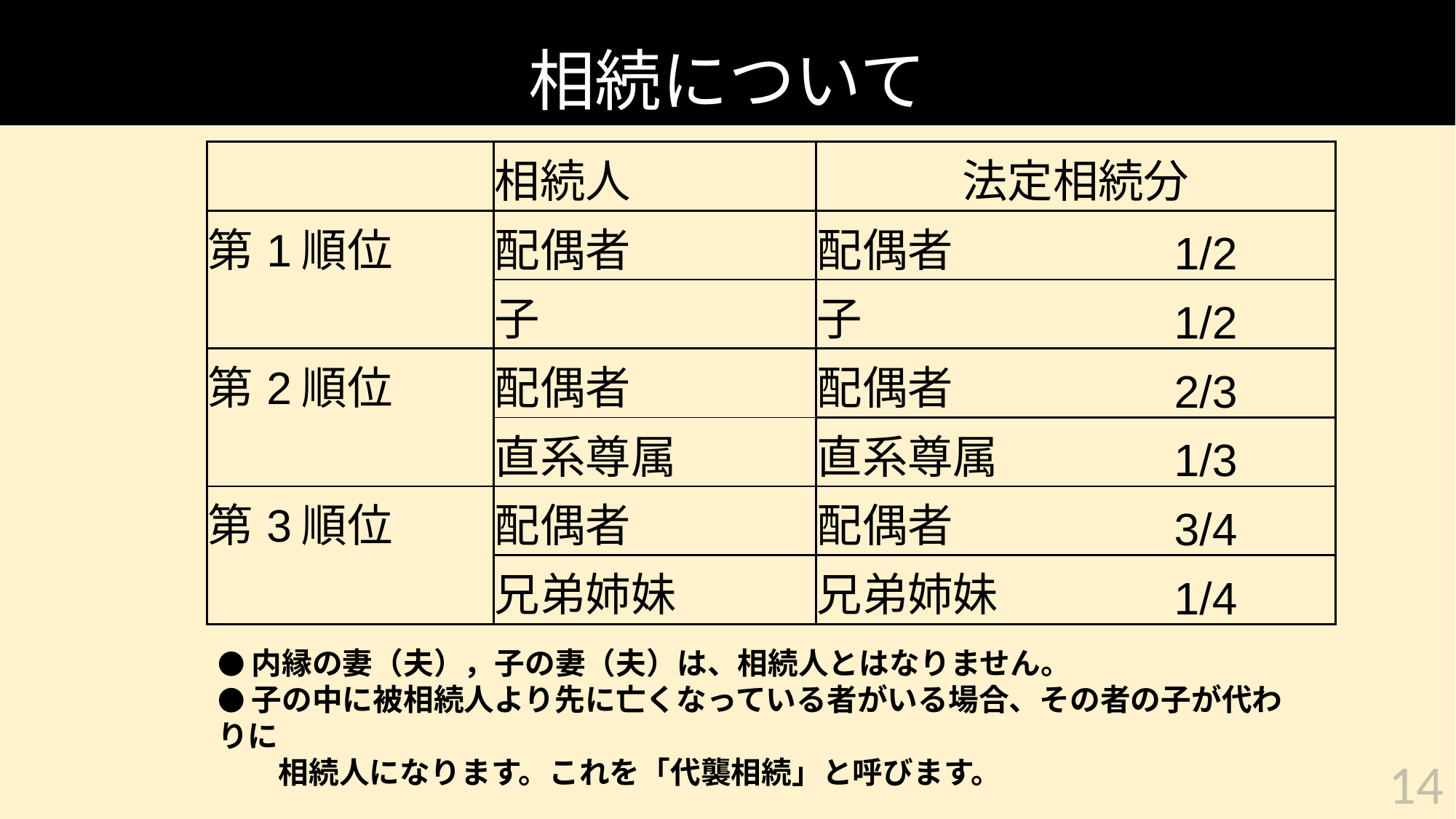

# 相続について
|  | 相続人 | 法定相続分 |  |
| --- | --- | --- | --- |
| 第1順位 | 配偶者 | 配偶者 | 1/2 |
|  | 子 | 子 | 1/2 |
| 第2順位 | 配偶者 | 配偶者 | 2/3 |
|  | 直系尊属 | 直系尊属 | 1/3 |
| 第3順位 | 配偶者 | 配偶者 | 3/4 |
|  | 兄弟姉妹 | 兄弟姉妹 | 1/4 |

●内縁の妻（夫），子の妻（夫）は、相続人とはなりません。
●子の中に被相続人より先に亡くなっている者がいる場合、その者の子が代わりに
　　相続人になります。これを「代襲相続」と呼びます。
14